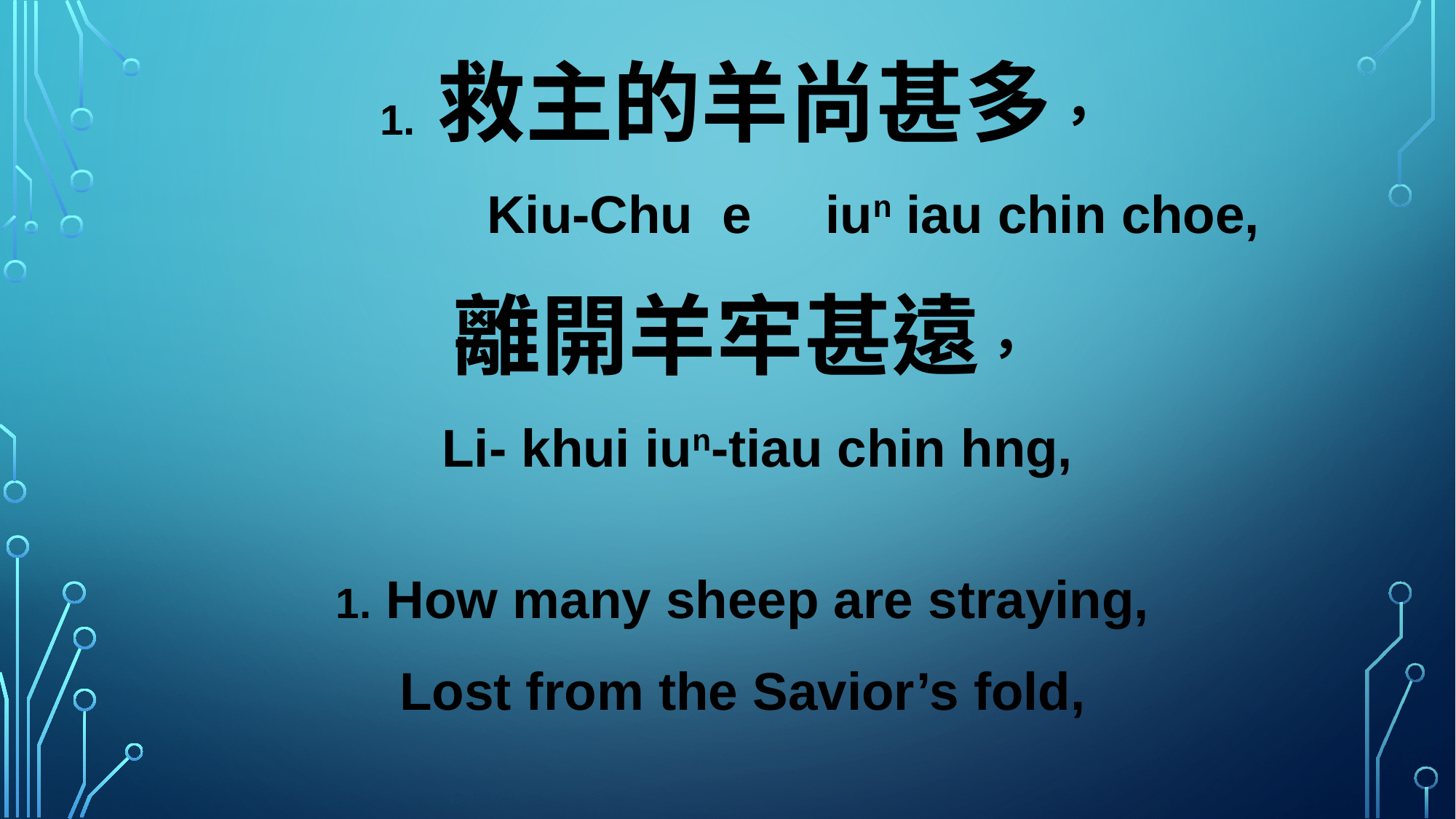

1. 救主的羊尚甚多，
                  Kiu-Chu  e     iun iau chin choe,
離開羊牢甚遠，
  Li- khui iun-tiau chin hng,

1. How many sheep are straying,
Lost from the Savior’s fold,